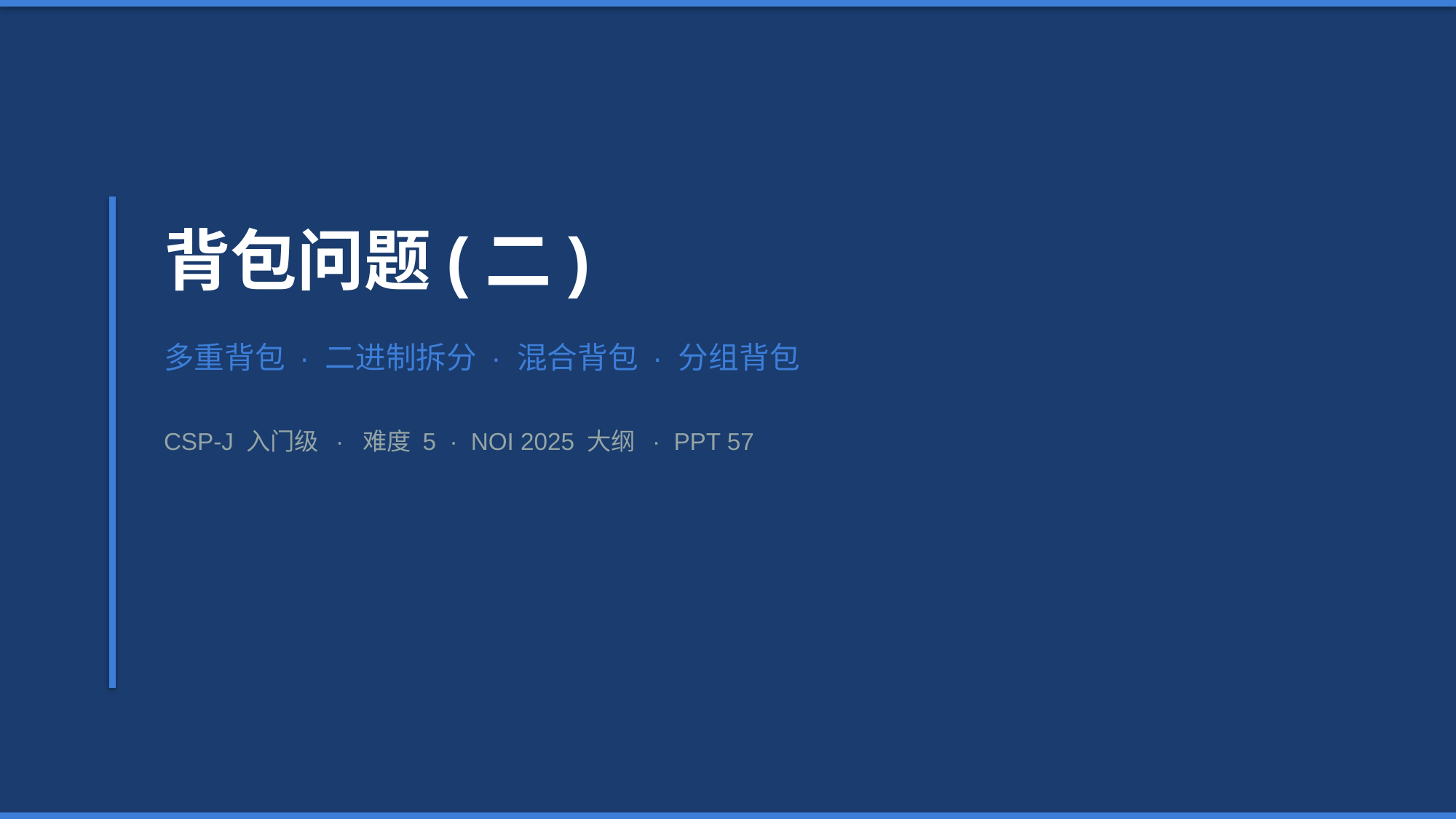

背包问题(二)
多重背包 · 二进制拆分 · 混合背包 · 分组背包
CSP-J 入门级  ·  难度 5  ·  NOI 2025 大纲  ·  PPT 57